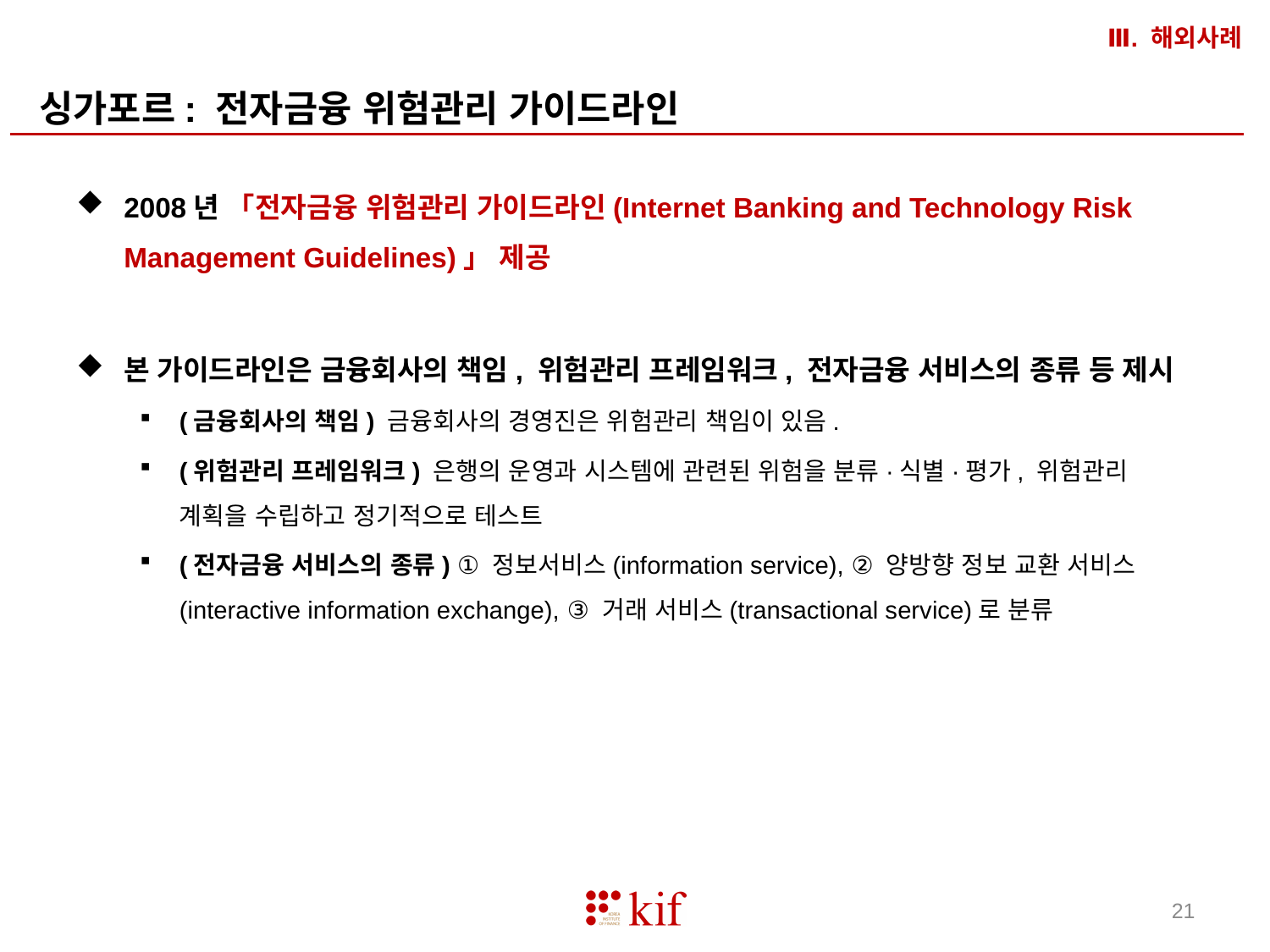

Ⅲ. 해외사례
싱가포르: 전자금융 위험관리 가이드라인
2008년 「전자금융 위험관리 가이드라인(Internet Banking and Technology Risk Management Guidelines)」 제공

본 가이드라인은 금융회사의 책임, 위험관리 프레임워크, 전자금융 서비스의 종류 등 제시
(금융회사의 책임) 금융회사의 경영진은 위험관리 책임이 있음.
(위험관리 프레임워크) 은행의 운영과 시스템에 관련된 위험을 분류·식별·평가, 위험관리 계획을 수립하고 정기적으로 테스트
(전자금융 서비스의 종류) ① 정보서비스(information service), ② 양방향 정보 교환 서비스(interactive information exchange), ③ 거래 서비스(transactional service)로 분류

21